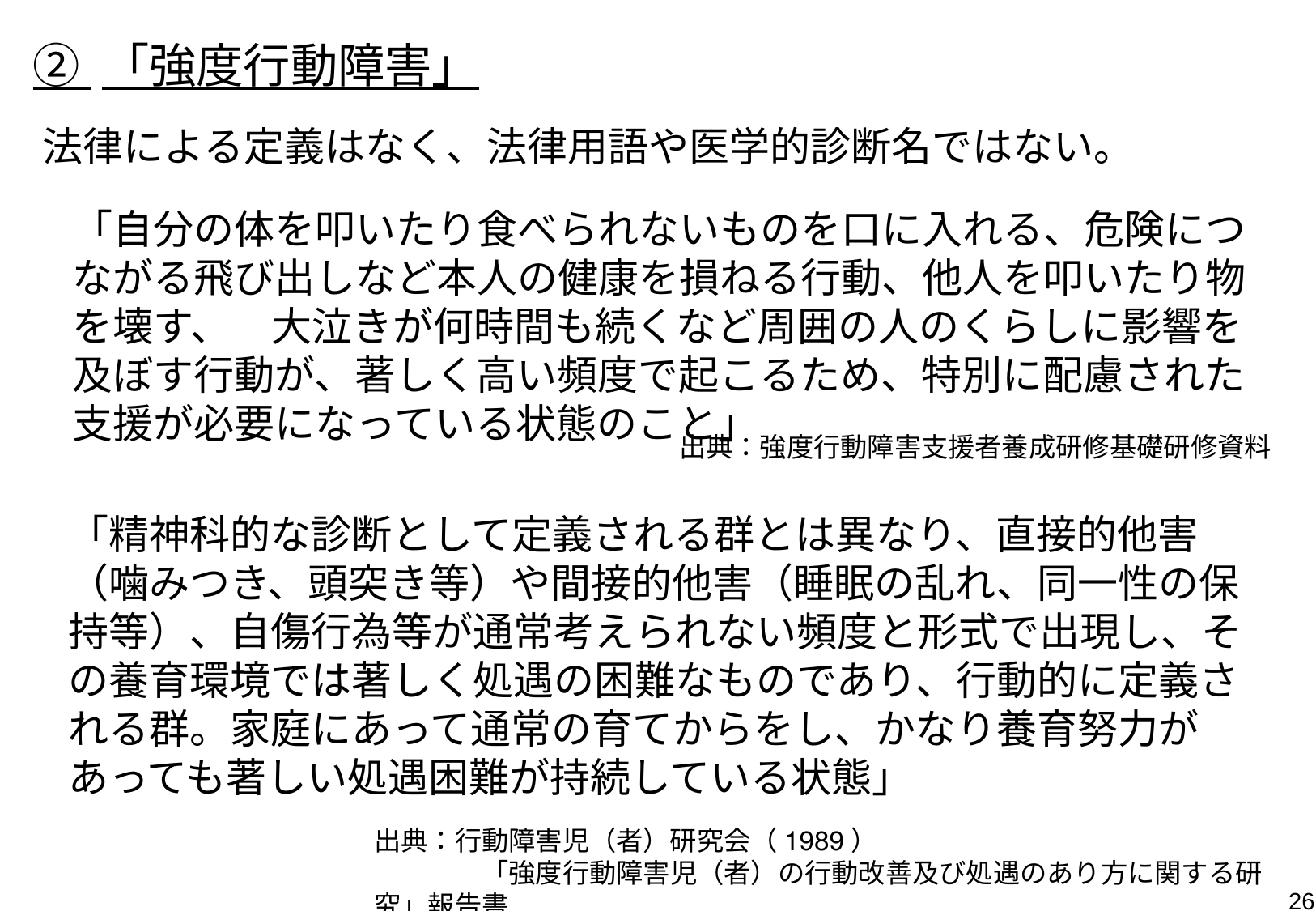

② 「強度行動障害」
法律による定義はなく、法律用語や医学的診断名ではない。
「自分の体を叩いたり食べられないものを口に入れる、危険につながる飛び出しなど本人の健康を損ねる行動、他人を叩いたり物を壊す、　大泣きが何時間も続くなど周囲の人のくらしに影響を及ぼす行動が、著しく高い頻度で起こるため、特別に配慮された支援が必要になっている状態のこと」
出典：強度行動障害支援者養成研修基礎研修資料
「精神科的な診断として定義される群とは異なり、直接的他害（噛みつき、頭突き等）や間接的他害（睡眠の乱れ、同一性の保持等）、自傷行為等が通常考えられない頻度と形式で出現し、その養育環境では著しく処遇の困難なものであり、行動的に定義される群。家庭にあって通常の育てからをし、かなり養育努力があっても著しい処遇困難が持続している状態」
出典：行動障害児（者）研究会（1989）
　　　　「強度行動障害児（者）の行動改善及び処遇のあり方に関する研究」報告書
26